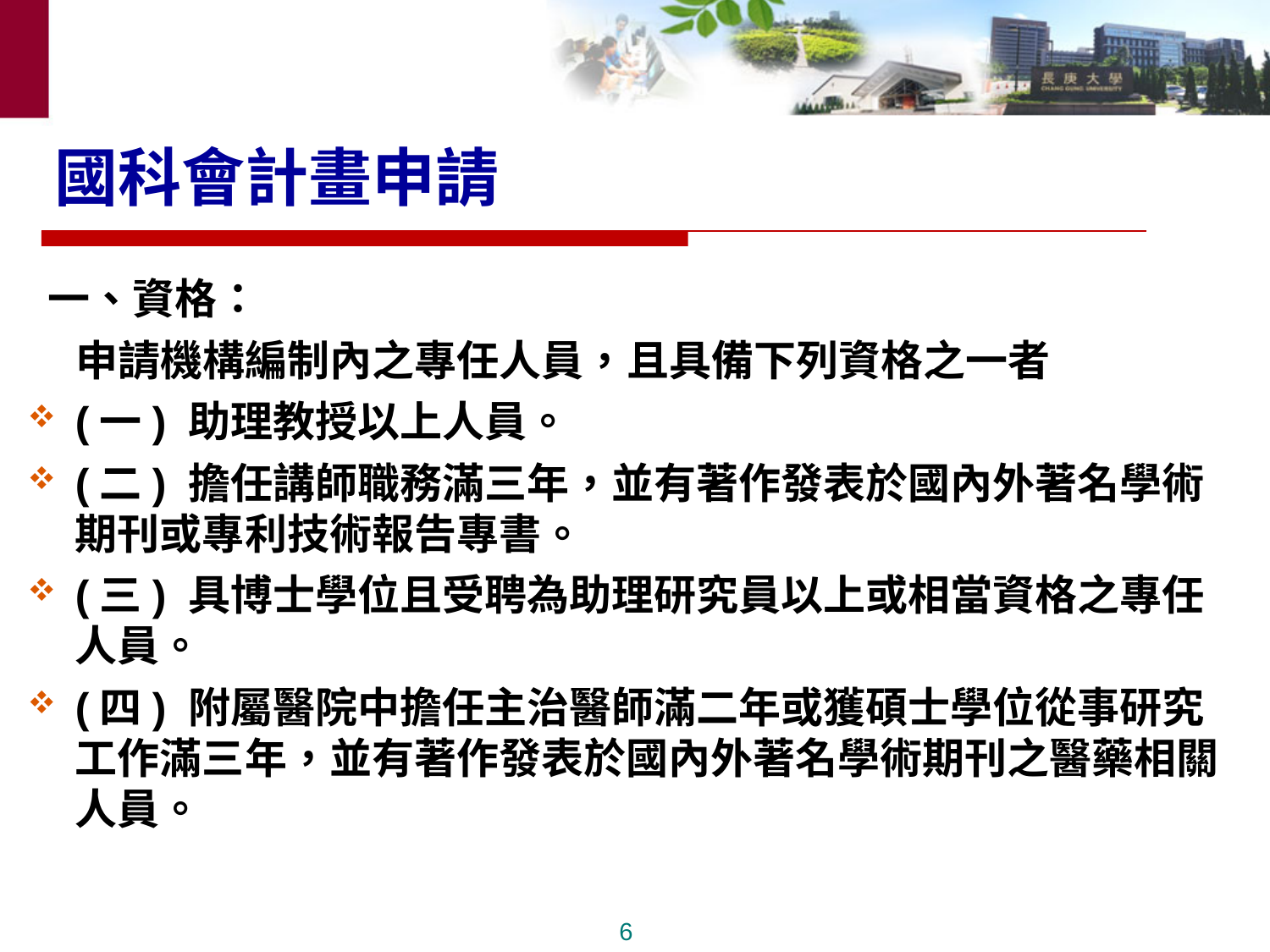

# 國科會計畫申請
 一、資格：
    申請機構編制內之專任人員，且具備下列資格之一者
(一) 助理教授以上人員。
(二) 擔任講師職務滿三年，並有著作發表於國內外著名學術期刊或專利技術報告專書。
(三) 具博士學位且受聘為助理研究員以上或相當資格之專任人員。
(四) 附屬醫院中擔任主治醫師滿二年或獲碩士學位從事研究工作滿三年，並有著作發表於國內外著名學術期刊之醫藥相關人員。
6